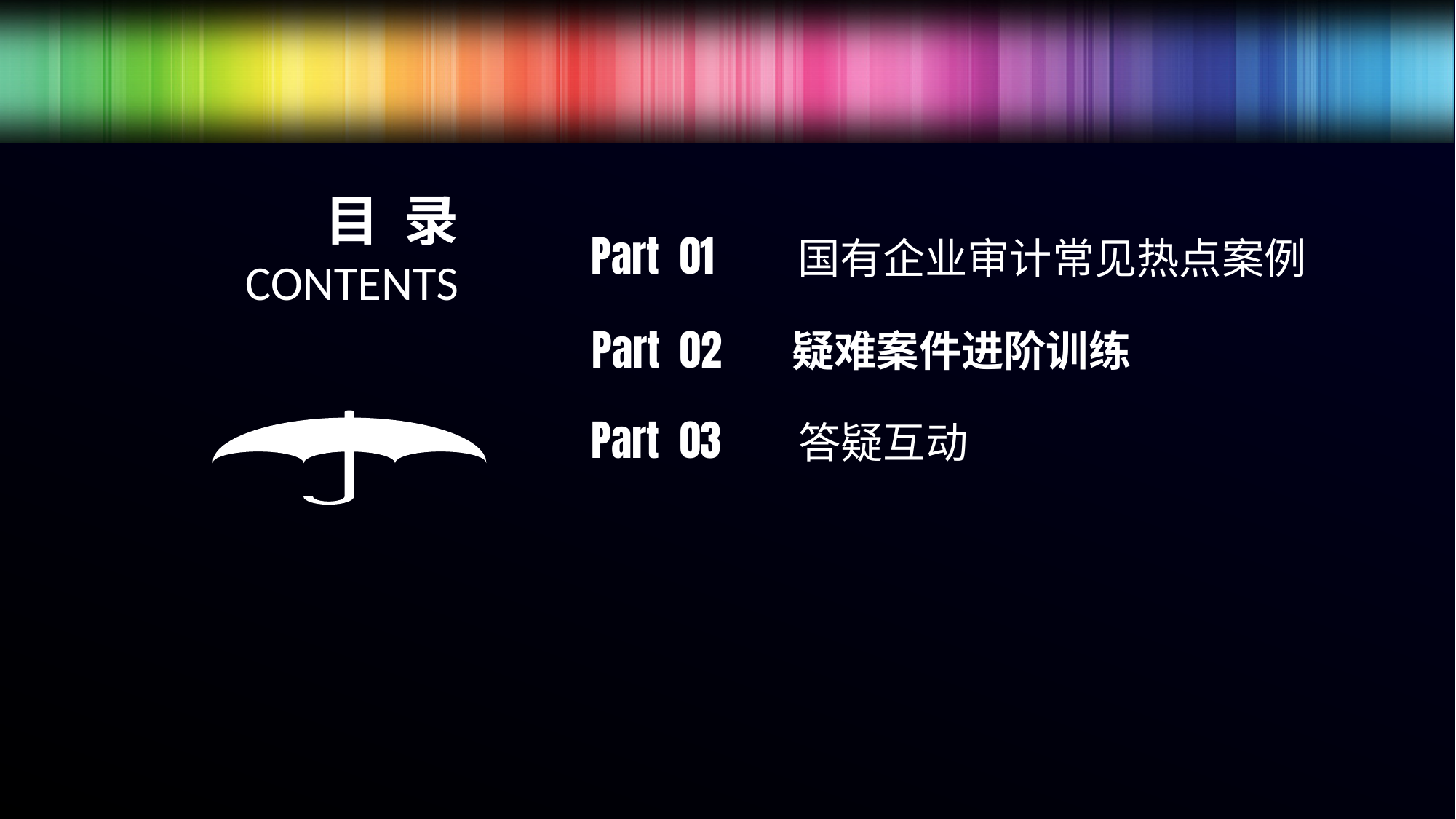

目  录
CONTENTS
国有企业审计常见热点案例
Part  01
疑难案件进阶训练
Part  02
Part  03

 答疑互动